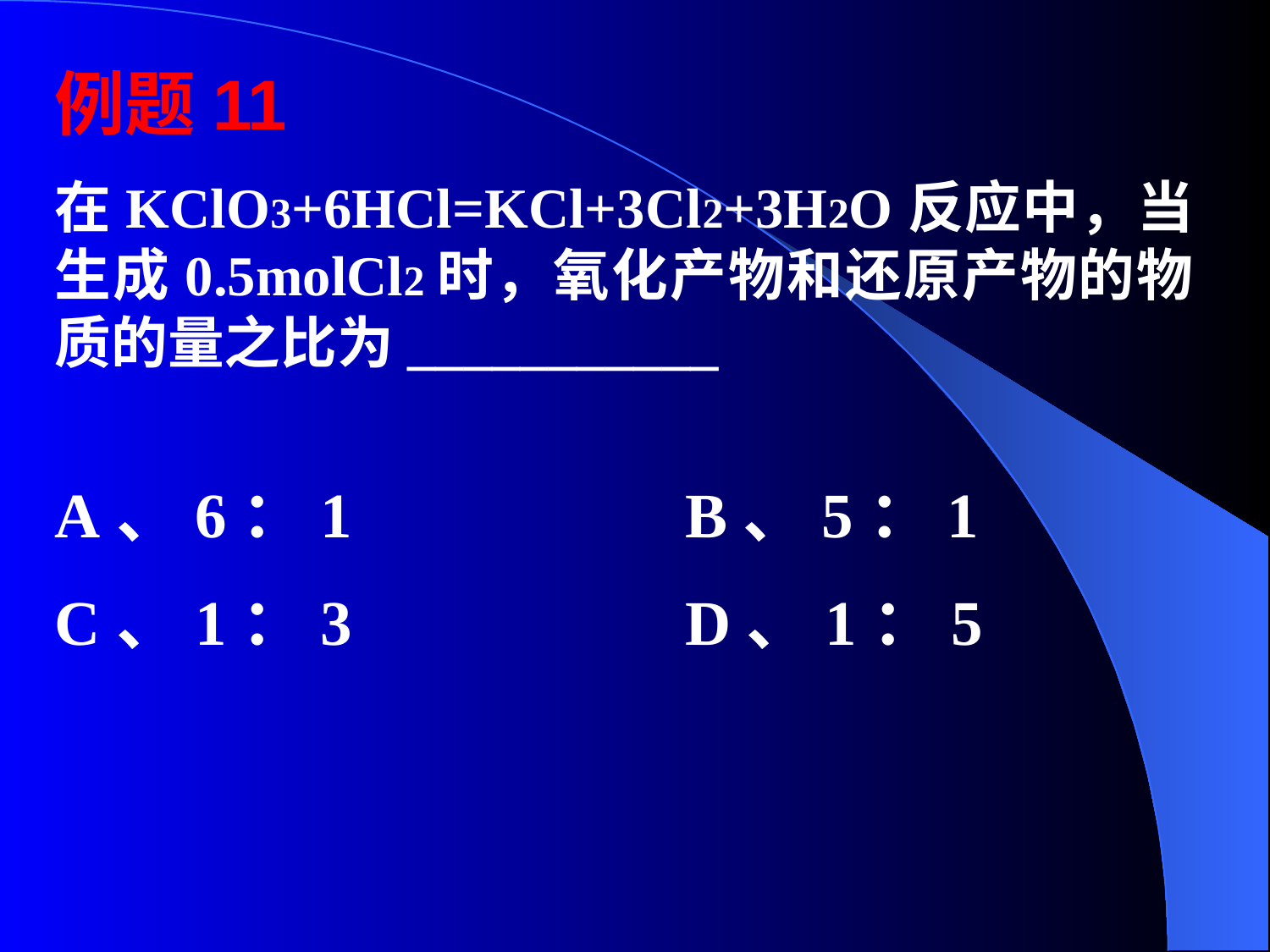

例题11
在KClO3+6HCl=KCl+3Cl2+3H2O反应中，当生成0.5molCl2时，氧化产物和还原产物的物质的量之比为___________
A、6：1                     B、5：1
C、1：3                     D、1：5

28